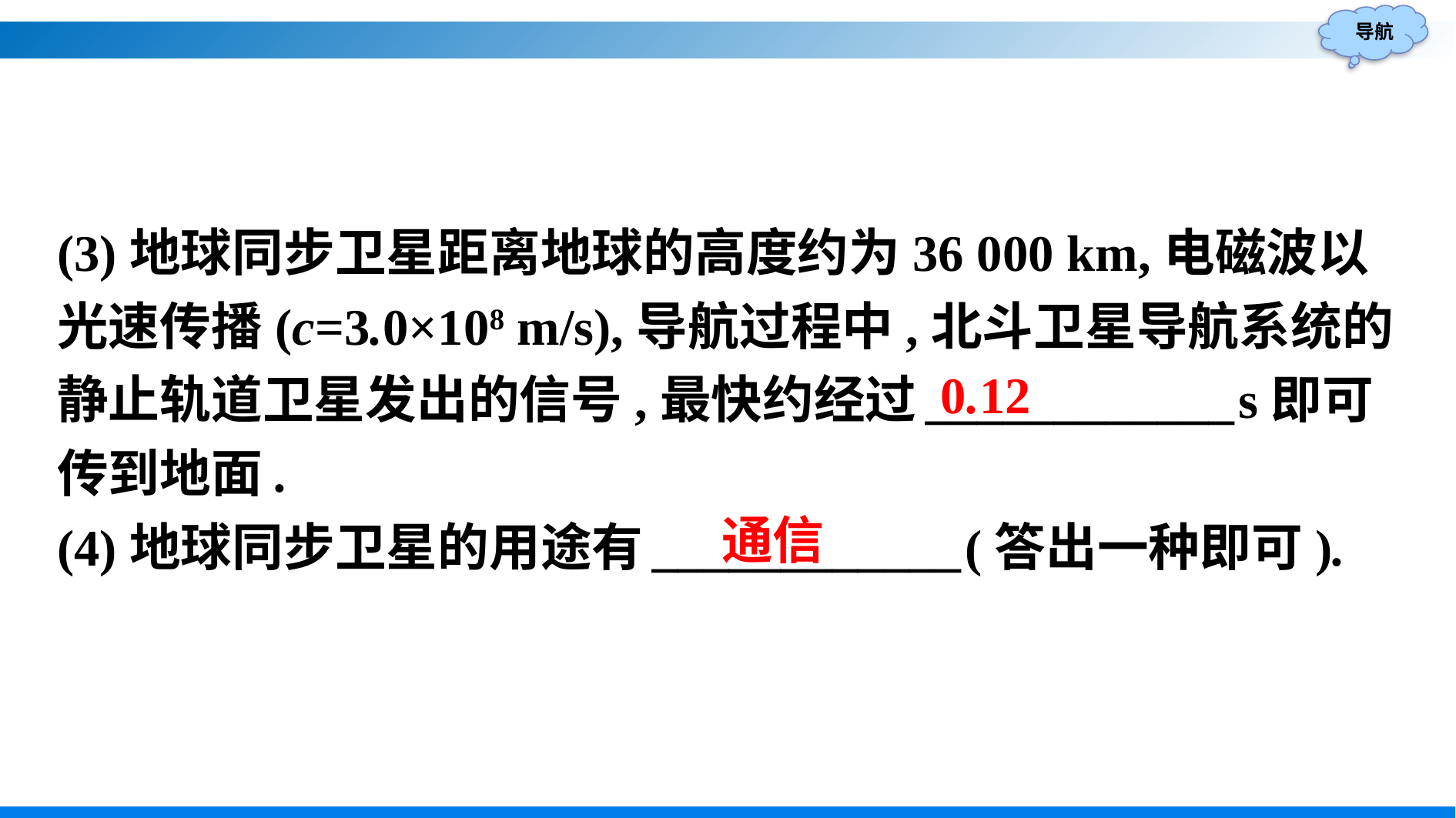

(3)地球同步卫星距离地球的高度约为36 000 km,电磁波以光速传播(c=3.0×108 m/s),导航过程中,北斗卫星导航系统的静止轨道卫星发出的信号,最快约经过____________s即可传到地面.
(4)地球同步卫星的用途有____________(答出一种即可).
0.12
通信